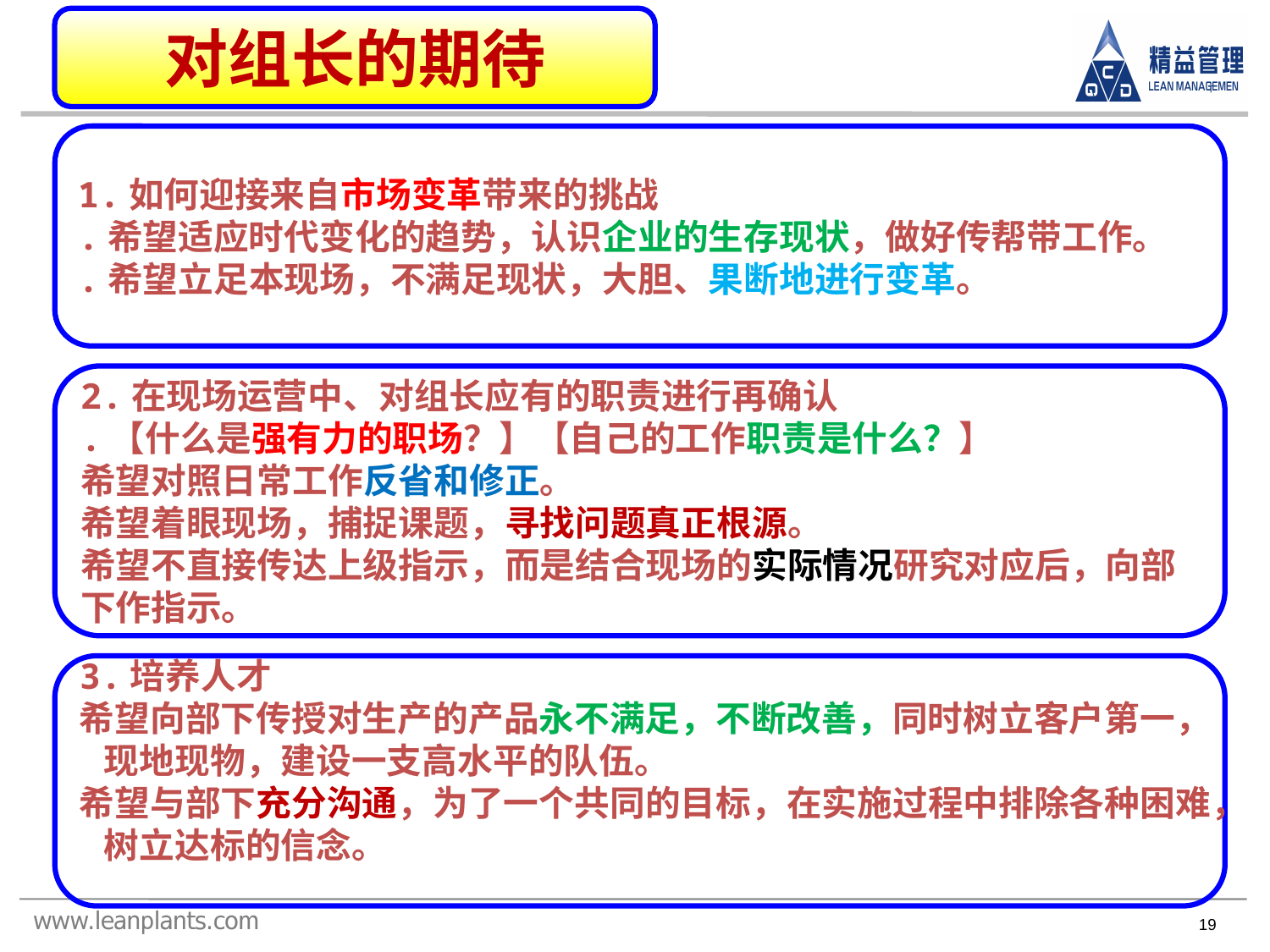

对组长的期待
#
1.如何迎接来自市场变革带来的挑战
.希望适应时代变化的趋势，认识企业的生存现状，做好传帮带工作。
.希望立足本现场，不满足现状，大胆、果断地进行变革。

2.在现场运营中、对组长应有的职责进行再确认
.【什么是强有力的职场？】【自己的工作职责是什么？】
希望对照日常工作反省和修正。
希望着眼现场，捕捉课题，寻找问题真正根源。
希望不直接传达上级指示，而是结合现场的实际情况研究对应后，向部
下作指示。
3.培养人才
希望向部下传授对生产的产品永不满足，不断改善，同时树立客户第一，
  现地现物，建设一支高水平的队伍。
希望与部下充分沟通，为了一个共同的目标，在实施过程中排除各种困难，
  树立达标的信念。